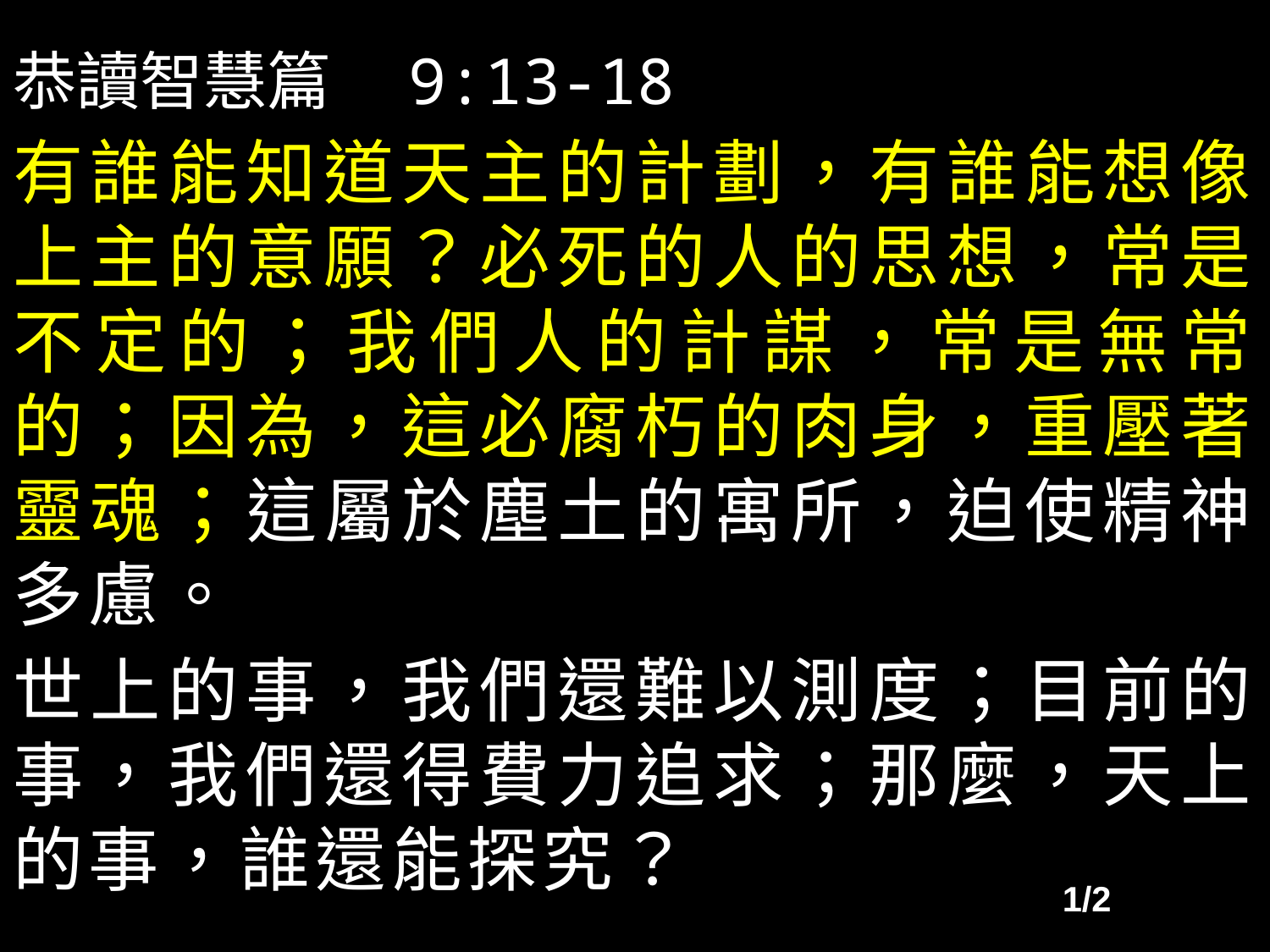

恭讀智慧篇　9:13-18
有誰能知道天主的計劃，有誰能想像上主的意願？必死的人的思想，常是不定的；我們人的計謀，常是無常的；因為，這必腐朽的肉身，重壓著靈魂；這屬於塵土的寓所，迫使精神多慮。
世上的事，我們還難以測度；目前的事，我們還得費力追求；那麼，天上的事，誰還能探究？
1/2